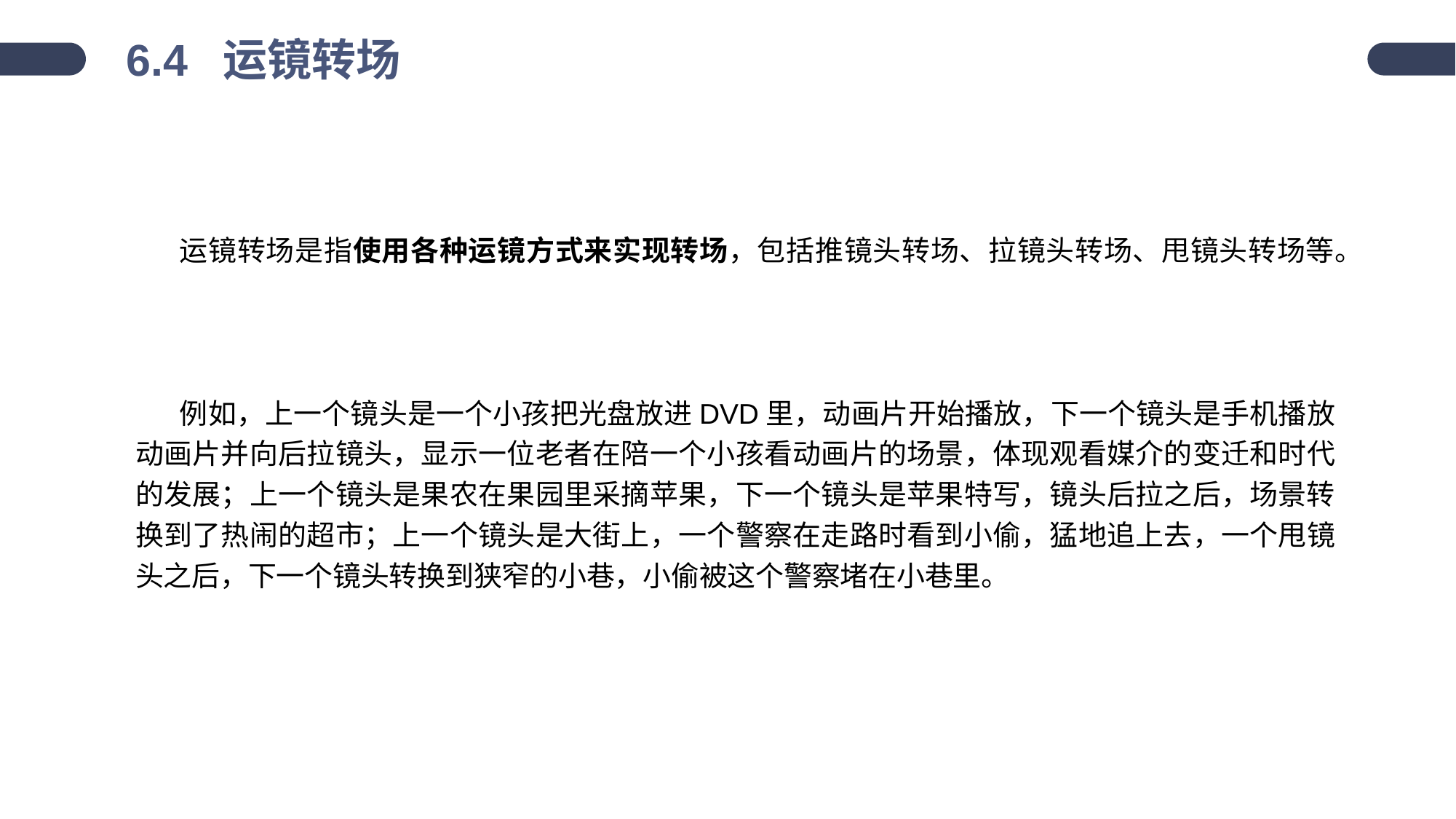

6.4  运镜转场

运镜转场是指使用各种运镜方式来实现转场，包括推镜头转场、拉镜头转场、甩镜头转场等。

例如，上一个镜头是一个小孩把光盘放进DVD里，动画片开始播放，下一个镜头是手机播放动画片并向后拉镜头，显示一位老者在陪一个小孩看动画片的场景，体现观看媒介的变迁和时代的发展；上一个镜头是果农在果园里采摘苹果，下一个镜头是苹果特写，镜头后拉之后，场景转换到了热闹的超市；上一个镜头是大街上，一个警察在走路时看到小偷，猛地追上去，一个甩镜头之后，下一个镜头转换到狭窄的小巷，小偷被这个警察堵在小巷里。